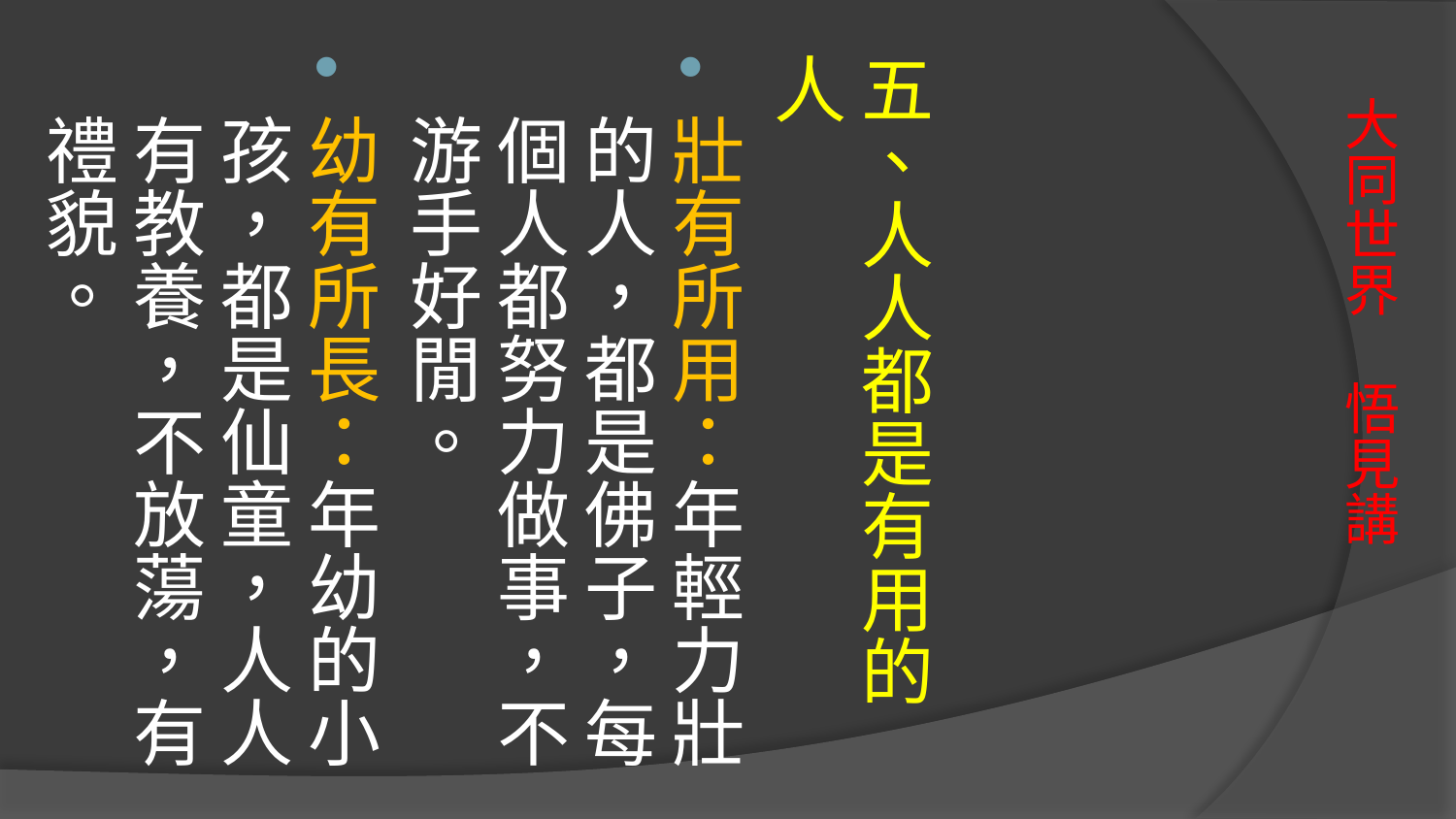

五、人人都是有用的人
壯有所用：年輕力壯的人，都是佛子，每個人都努力做事，不游手好閒。
幼有所長：年幼的小孩，都是仙童，人人有教養，不放蕩，有禮貌。
# 大同世界     悟見講